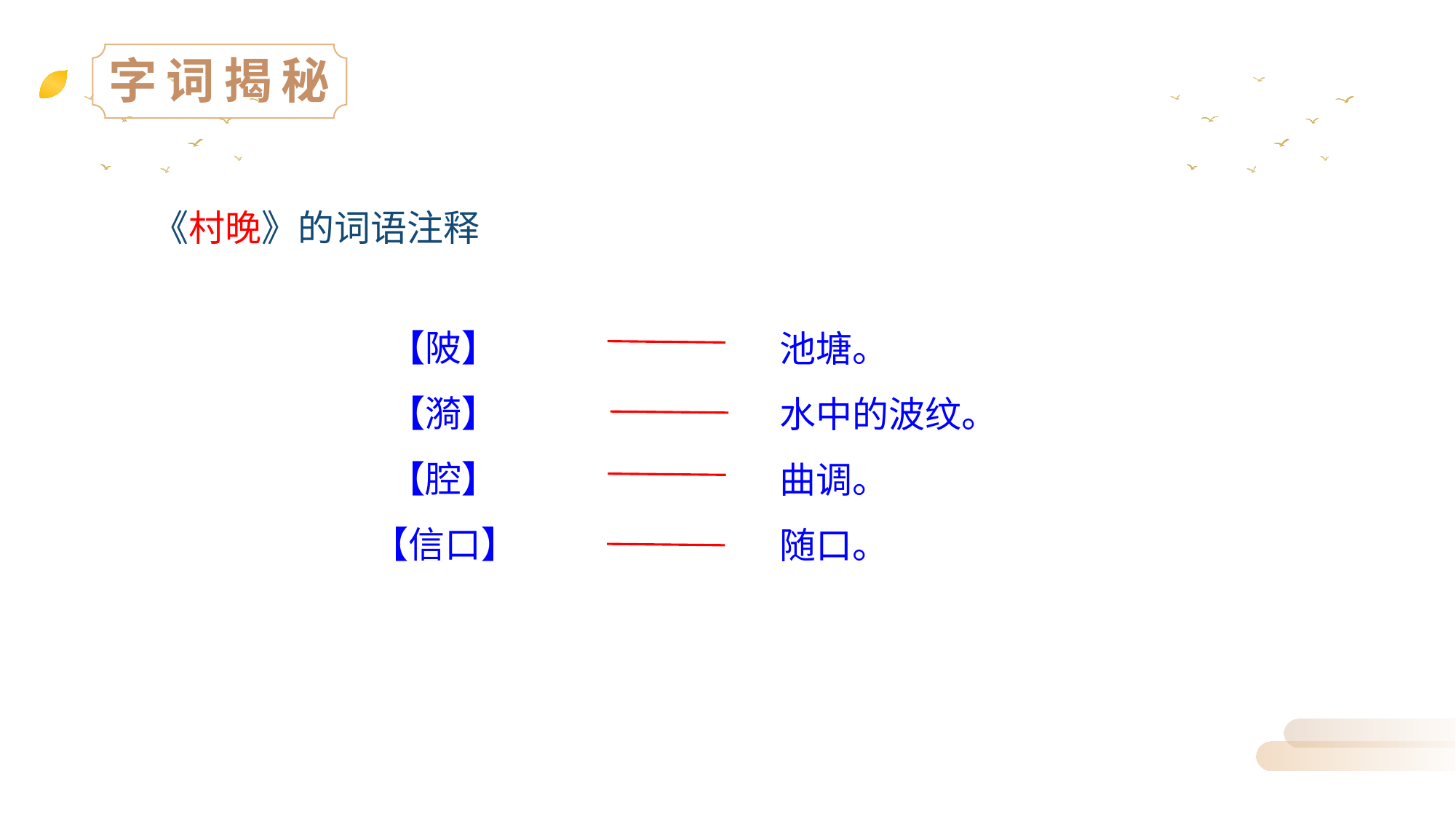

《村晚》的词语注释
      【陂】
      【漪】
      【腔】
    【信口】

池塘。
水中的波纹。
曲调。
随口。